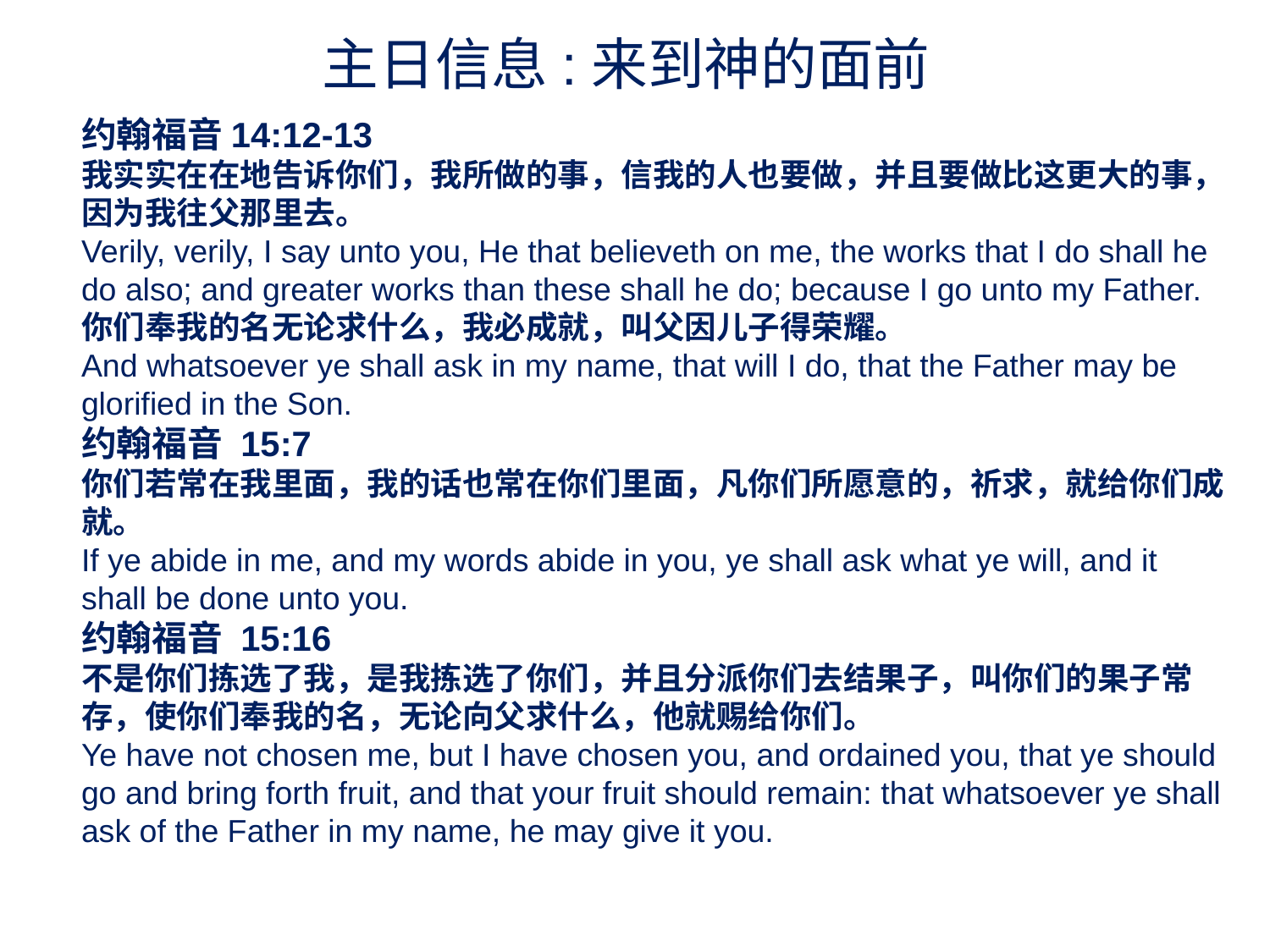

主日信息:来到神的面前
约翰福音14:12-13
我实实在在地告诉你们，我所做的事，信我的人也要做，并且要做比这更大的事，因为我往父那里去。
Verily, verily, I say unto you, He that believeth on me, the works that I do shall he do also; and greater works than these shall he do; because I go unto my Father.
你们奉我的名无论求什么，我必成就，叫父因儿子得荣耀。
And whatsoever ye shall ask in my name, that will I do, that the Father may be glorified in the Son.
约翰福音 15:7
你们若常在我里面，我的话也常在你们里面，凡你们所愿意的，祈求，就给你们成就。
If ye abide in me, and my words abide in you, ye shall ask what ye will, and it shall be done unto you.
约翰福音 15:16
不是你们拣选了我，是我拣选了你们，并且分派你们去结果子，叫你们的果子常存，使你们奉我的名，无论向父求什么，他就赐给你们。
Ye have not chosen me, but I have chosen you, and ordained you, that ye should go and bring forth fruit, and that your fruit should remain: that whatsoever ye shall ask of the Father in my name, he may give it you.